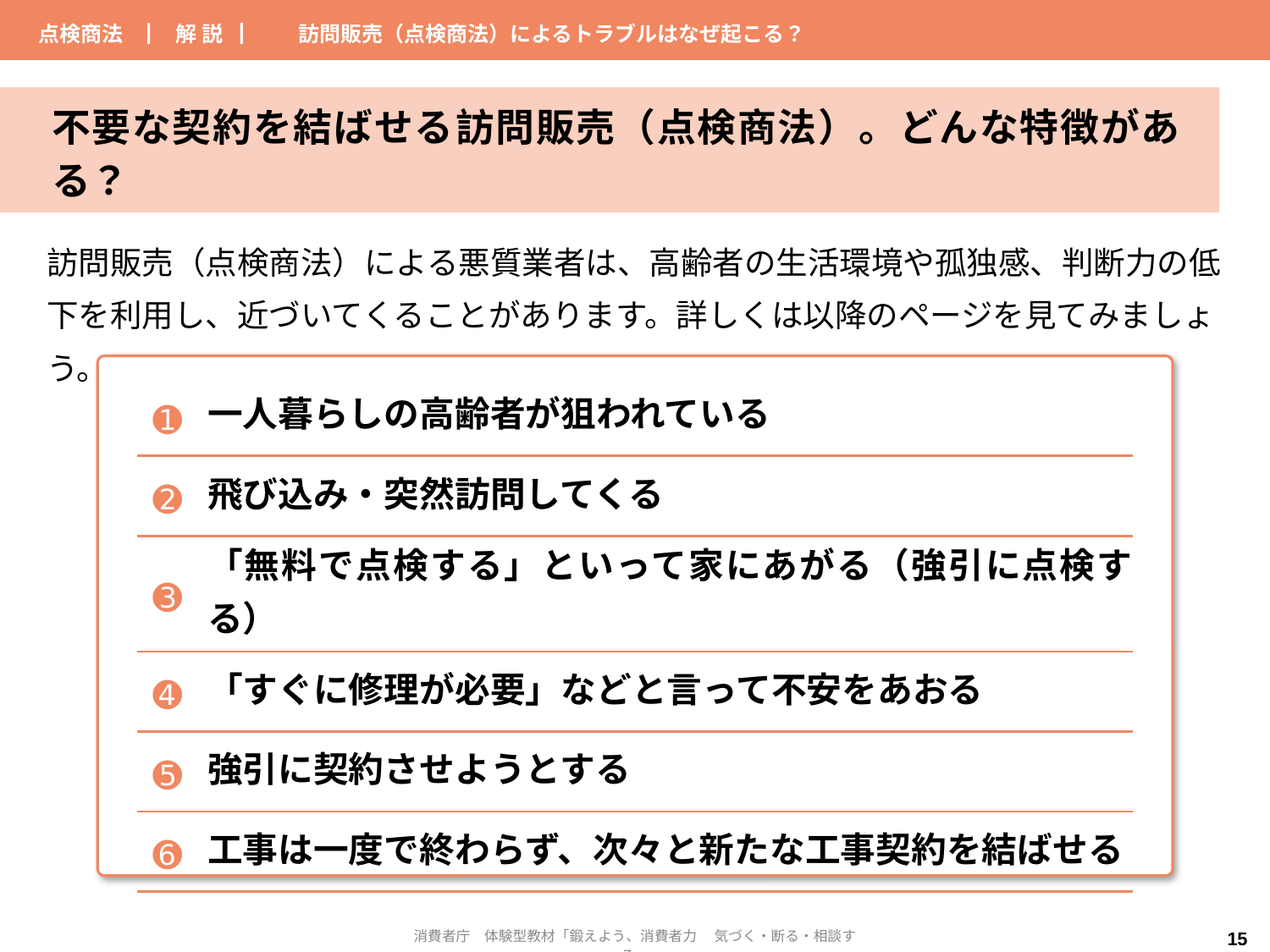

| 点検商法 | ▏解 説▕ | 訪問販売（点検商法）によるトラブルはなぜ起こる？ |  |
| --- | --- | --- | --- |

不要な契約を結ばせる訪問販売（点検商法）。どんな特徴がある？
訪問販売（点検商法）による悪質業者は、高齢者の生活環境や孤独感、判断力の低下を利用し、近づいてくることがあります。詳しくは以降のページを見てみましょう。

| ➊ | 一人暮らしの高齢者が狙われている |
| --- | --- |
| ➋ | 飛び込み・突然訪問してくる |
| ➌ | 「無料で点検する」といって家にあがる（強引に点検する） |
| ➍ | 「すぐに修理が必要」などと言って不安をあおる |
| ➎ | 強引に契約させようとする |
| ➏ | 工事は一度で終わらず、次々と新たな工事契約を結ばせる |